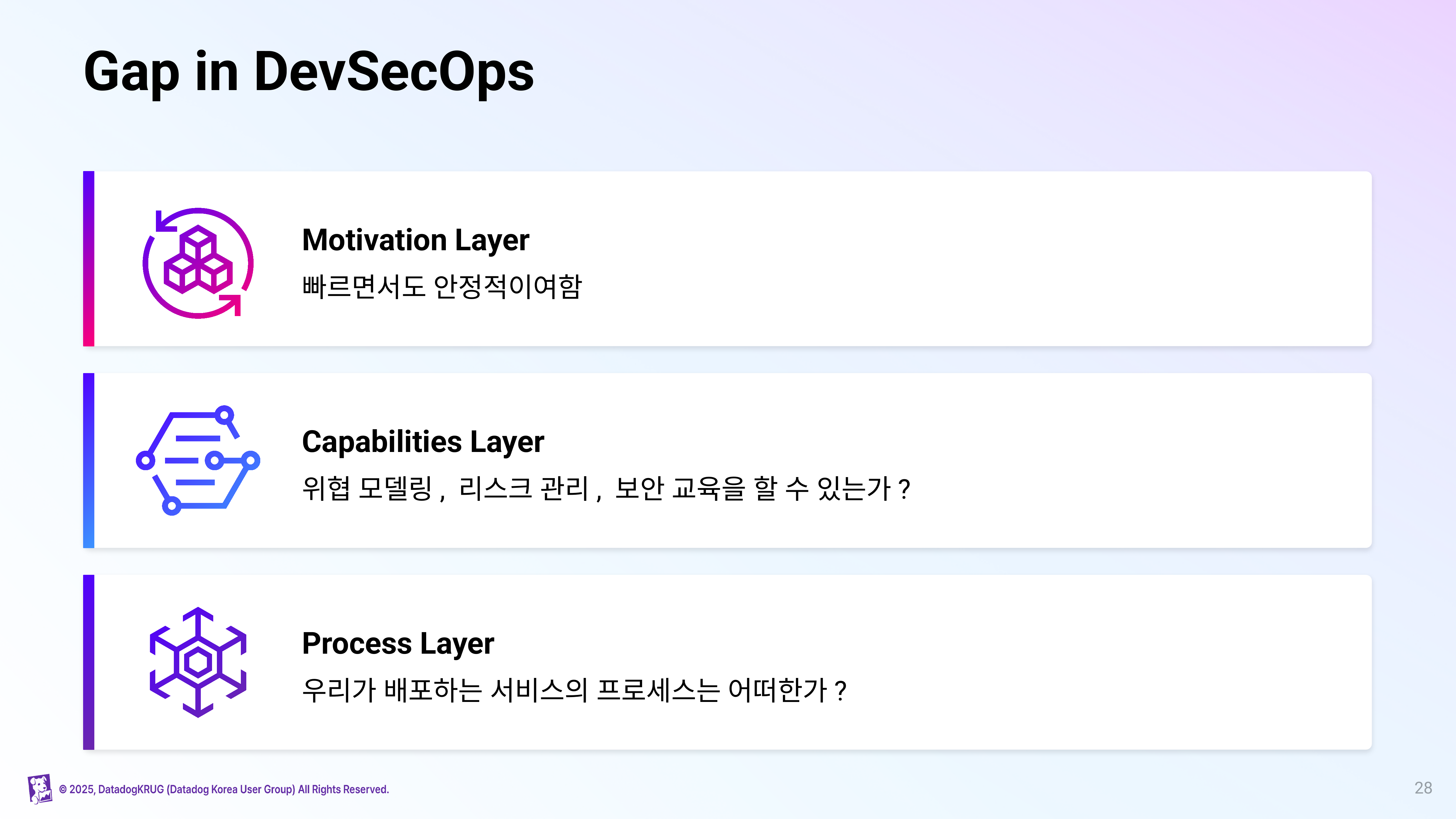

# Gap in DevSecOps
Motivation Layer
빠르면서도 안정적이여함

Capabilities Layer
위협 모델링, 리스크 관리, 보안 교육을 할 수 있는가?

Process Layer
우리가 배포하는 서비스의 프로세스는 어떠한가?

28